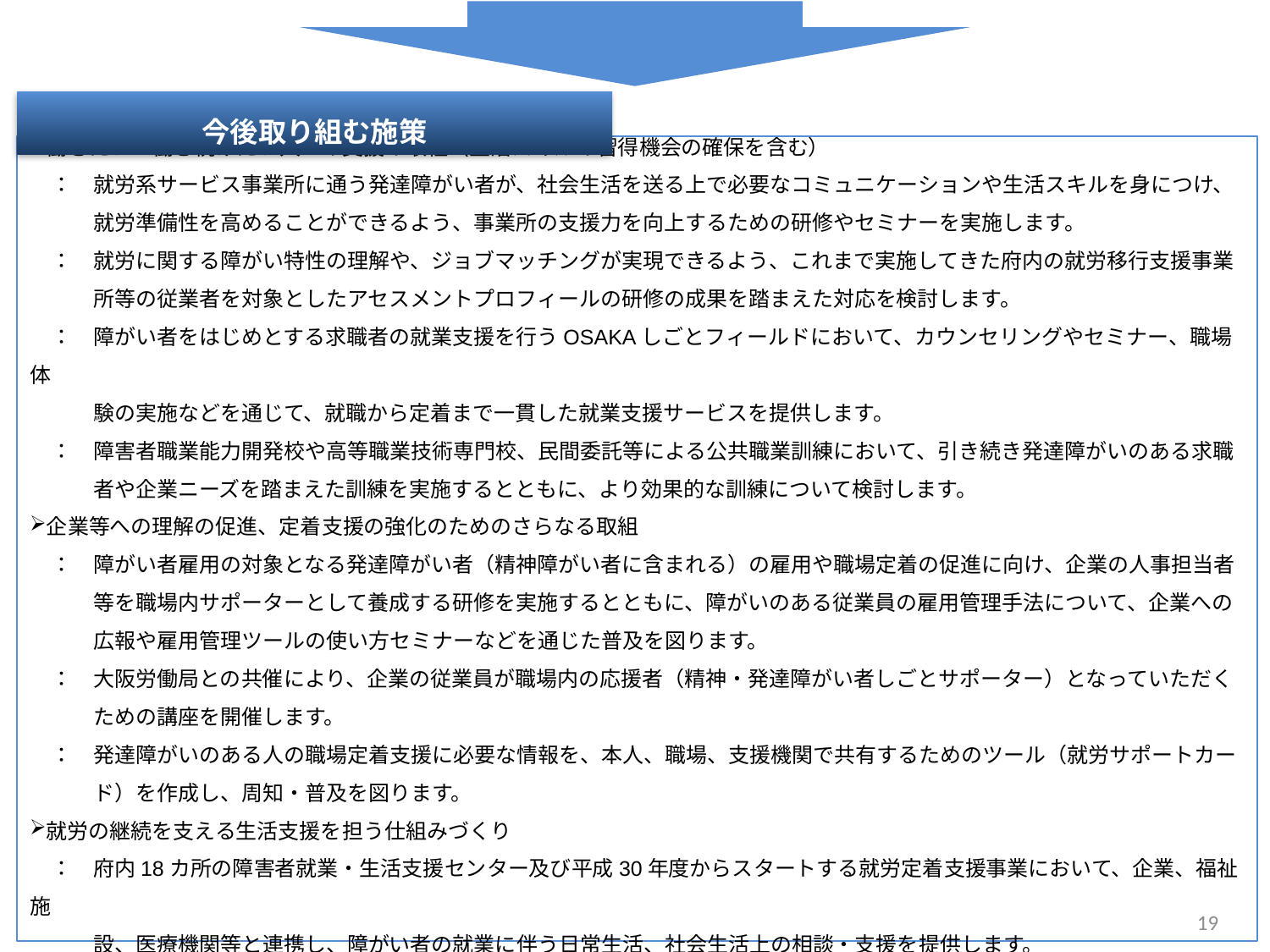

今後取り組む施策

働きたい・働き続けたい人への支援の取組（生活スキルの習得機会の確保を含む）
　：　就労系サービス事業所に通う発達障がい者が、社会生活を送る上で必要なコミュニケーションや生活スキルを身につけ、
　　　就労準備性を高めることができるよう、事業所の支援力を向上するための研修やセミナーを実施します。
　：　就労に関する障がい特性の理解や、ジョブマッチングが実現できるよう、これまで実施してきた府内の就労移行支援事業
　　　所等の従業者を対象としたアセスメントプロフィールの研修の成果を踏まえた対応を検討します。
　：　障がい者をはじめとする求職者の就業支援を行うOSAKAしごとフィールドにおいて、カウンセリングやセミナー、職場体
　　　験の実施などを通じて、就職から定着まで一貫した就業支援サービスを提供します。
　：　障害者職業能力開発校や高等職業技術専門校、民間委託等による公共職業訓練において、引き続き発達障がいのある求職
　　　者や企業ニーズを踏まえた訓練を実施するとともに、より効果的な訓練について検討します。
企業等への理解の促進、定着支援の強化のためのさらなる取組
　：　障がい者雇用の対象となる発達障がい者（精神障がい者に含まれる）の雇用や職場定着の促進に向け、企業の人事担当者
　　　等を職場内サポーターとして養成する研修を実施するとともに、障がいのある従業員の雇用管理手法について、企業への
　　　広報や雇用管理ツールの使い方セミナーなどを通じた普及を図ります。
　：　大阪労働局との共催により、企業の従業員が職場内の応援者（精神・発達障がい者しごとサポーター）となっていただく
　　　ための講座を開催します。
　：　発達障がいのある人の職場定着支援に必要な情報を、本人、職場、支援機関で共有するためのツール（就労サポートカー
　　　ド）を作成し、周知・普及を図ります。
就労の継続を支える生活支援を担う仕組みづくり
　：　府内18カ所の障害者就業・生活支援センター及び平成30年度からスタートする就労定着支援事業において、企業、福祉施
　　　設、医療機関等と連携し、障がい者の就業に伴う日常生活、社会生活上の相談・支援を提供します。

19